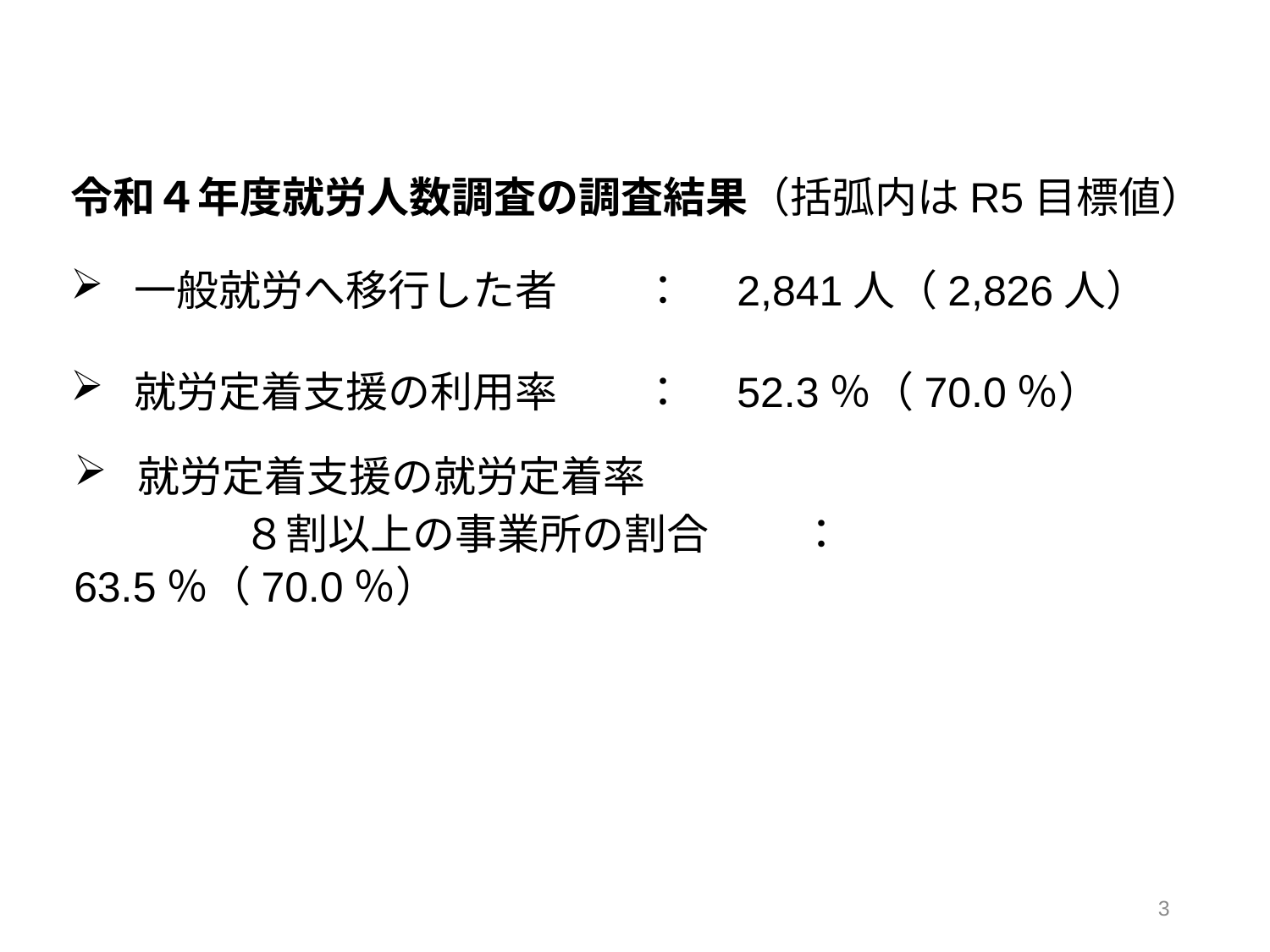

令和４年度就労人数調査の調査結果（括弧内はR5目標値）

一般就労へ移行した者	：　2,841人（2,826人）

就労定着支援の利用率	：　52.3％（70.0％）
就労定着支援の就労定着率
　　　　８割以上の事業所の割合　　：　63.5％（70.0％）
3